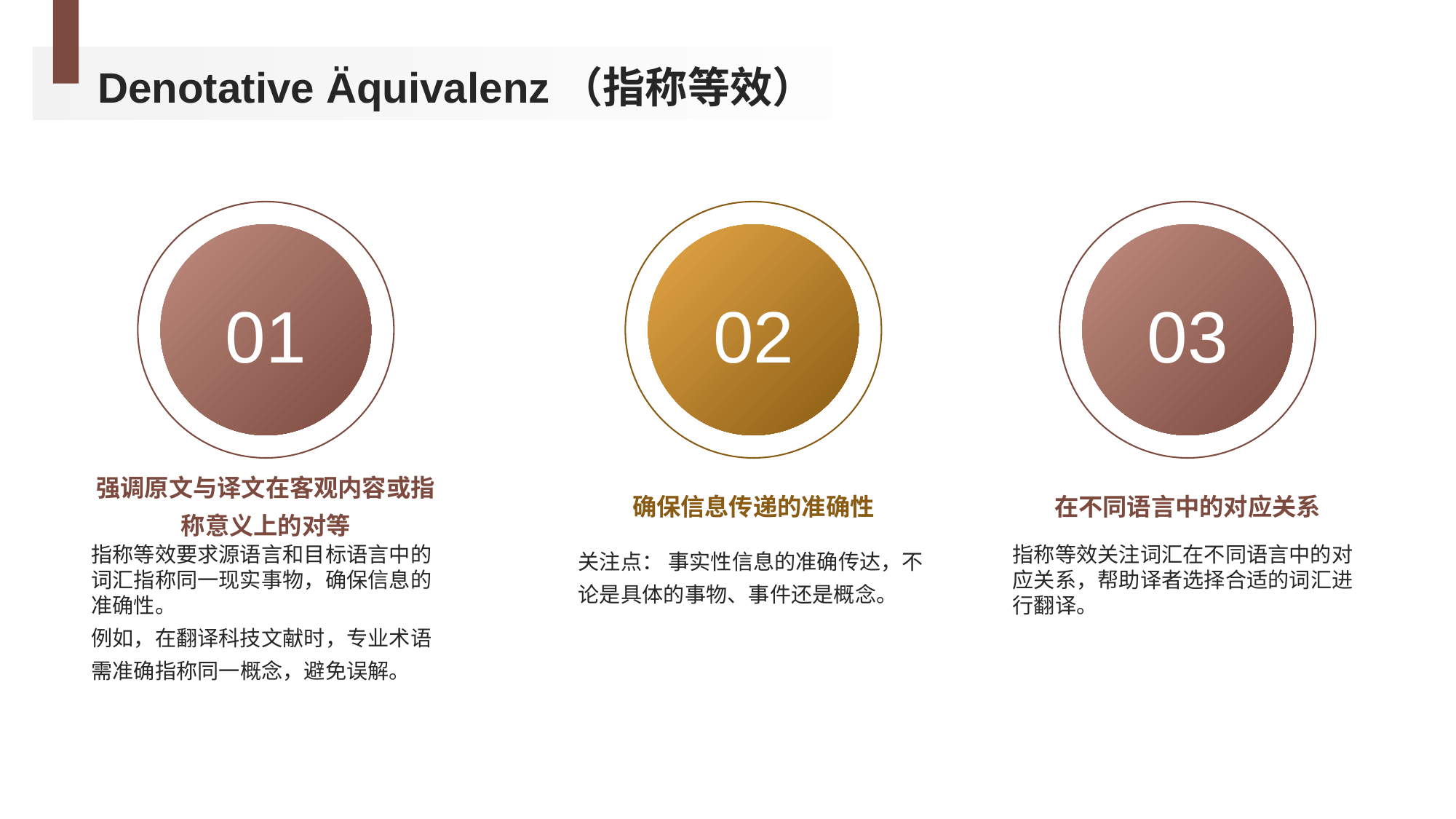

Denotative Äquivalenz（指称等效）

01
02
03
强调原文与译文在客观内容或指称意义上的对等
确保信息传递的准确性
在不同语言中的对应关系
指称等效要求源语言和目标语言中的词汇指称同一现实事物，确保信息的准确性。
例如，在翻译科技文献时，专业术语需准确指称同一概念，避免误解。
关注点： 事实性信息的准确传达，不论是具体的事物、事件还是概念。
指称等效关注词汇在不同语言中的对应关系，帮助译者选择合适的词汇进行翻译。